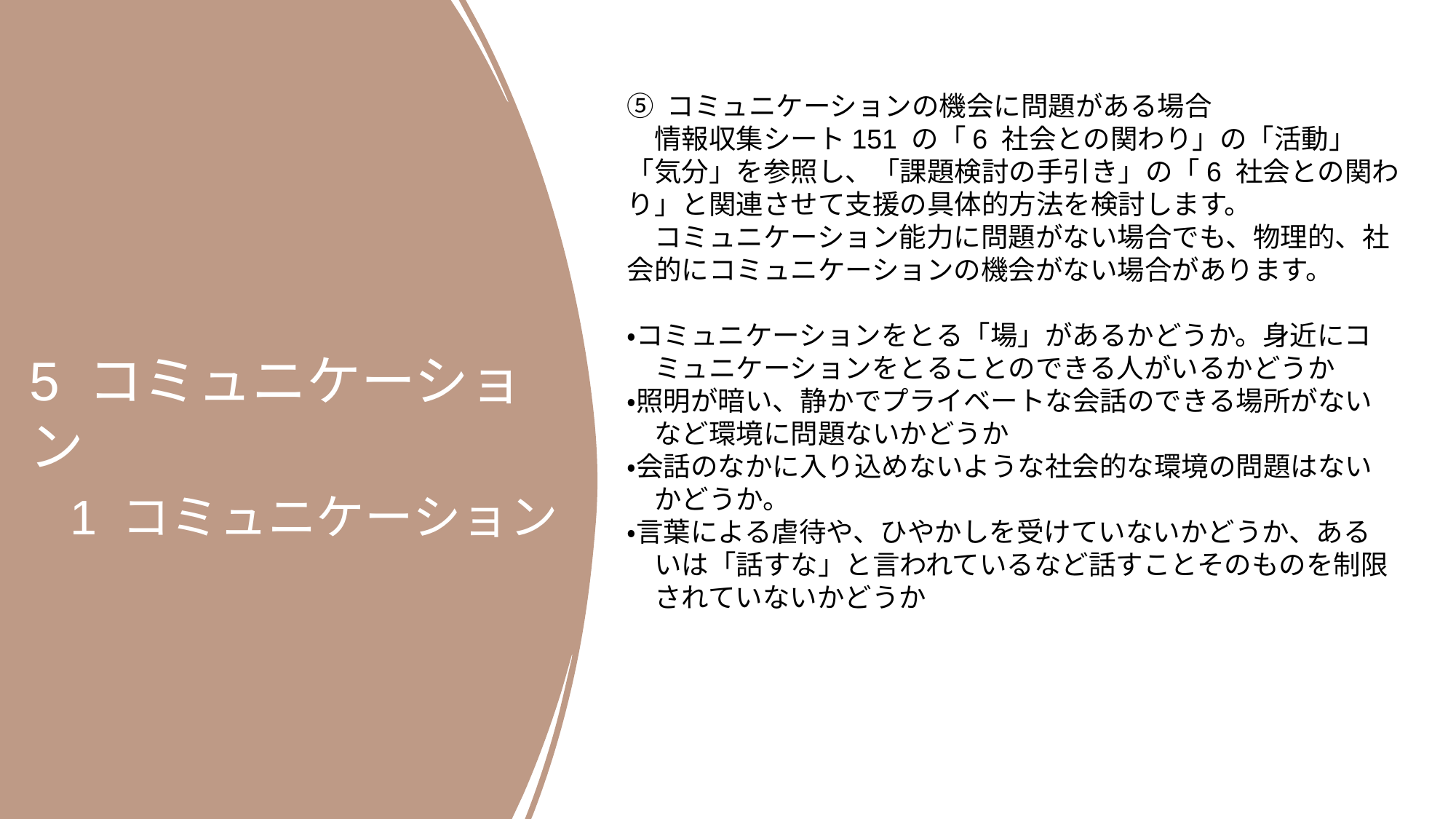

⑤ コミュニケーションの機会に問題がある場合
　情報収集シート151 の「6 社会との関わり」の「活動」「気分」を参照し、「課題検討の手引き」の「6 社会との関わり」と関連させて支援の具体的方法を検討します。
　コミュニケーション能力に問題がない場合でも、物理的、社会的にコミュニケーションの機会がない場合があります。

・コミュニケーションをとる「場」があるかどうか。身近にコ
　ミュニケーションをとることのできる人がいるかどうか
・照明が暗い、静かでプライベートな会話のできる場所がない
　など環境に問題ないかどうか
・会話のなかに入り込めないような社会的な環境の問題はない
　かどうか。
・言葉による虐待や、ひやかしを受けていないかどうか、ある
　いは「話すな」と言われているなど話すことそのものを制限
　されていないかどうか

5 コミュニケーション
   1 コミュニケーション